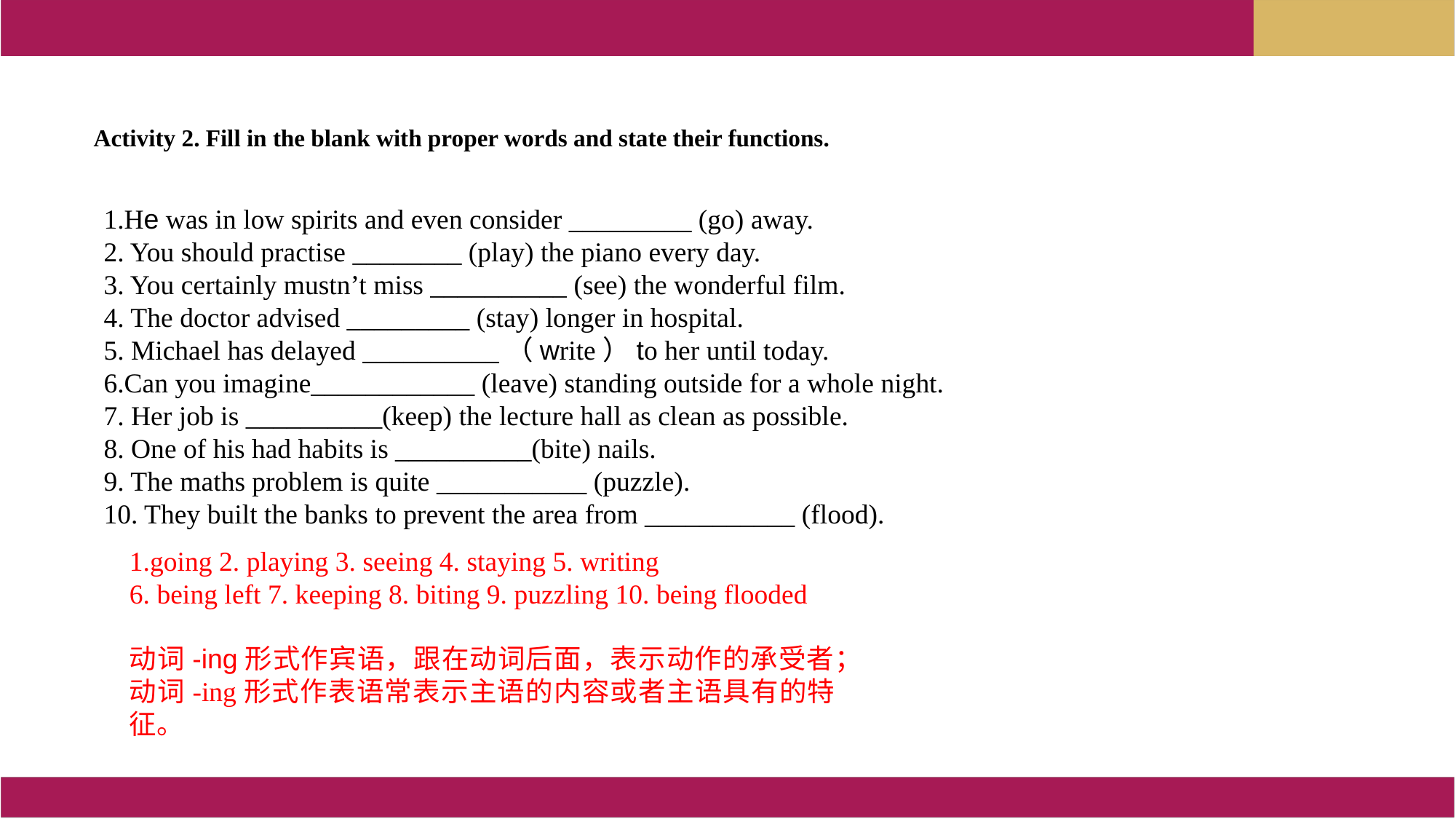

Activity 2. Fill in the blank with proper words and state their functions.
1.He was in low spirits and even consider _________ (go) away.
2. You should practise ________ (play) the piano every day.
3. You certainly mustn’t miss __________ (see) the wonderful film.
4. The doctor advised _________ (stay) longer in hospital.
5. Michael has delayed __________（write）to her until today.
6.Can you imagine____________ (leave) standing outside for a whole night.
7. Her job is __________(keep) the lecture hall as clean as possible.
8. One of his had habits is __________(bite) nails.
9. The maths problem is quite ___________ (puzzle).
10. They built the banks to prevent the area from ___________ (flood).
1.going 2. playing 3. seeing 4. staying 5. writing
6. being left 7. keeping 8. biting 9. puzzling 10. being flooded
动词-ing形式作宾语，跟在动词后面，表示动作的承受者；动词-ing形式作表语常表示主语的内容或者主语具有的特征。